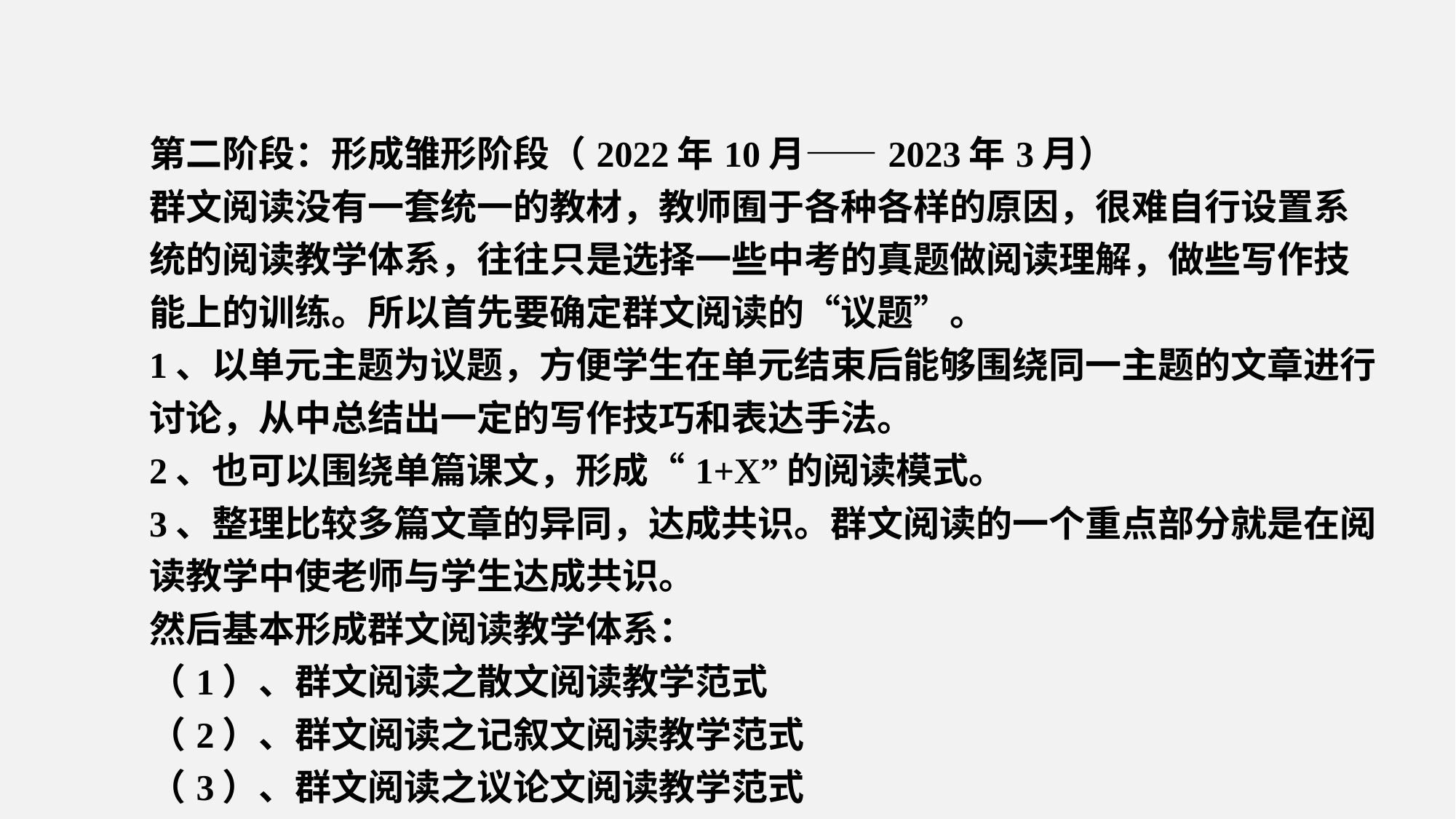

| 第二阶段：形成雏形阶段（2022年10月——2023年3月） 群文阅读没有一套统一的教材，教师囿于各种各样的原因，很难自行设置系统的阅读教学体系，往往只是选择一些中考的真题做阅读理解，做些写作技能上的训练。所以首先要确定群文阅读的“议题”。 1、以单元主题为议题，方便学生在单元结束后能够围绕同一主题的文章进行讨论，从中总结出一定的写作技巧和表达手法。 2、也可以围绕单篇课文，形成“1+X”的阅读模式。 3、整理比较多篇文章的异同，达成共识。群文阅读的一个重点部分就是在阅读教学中使老师与学生达成共识。 然后基本形成群文阅读教学体系： （1）、群文阅读之散文阅读教学范式 （2）、群文阅读之记叙文阅读教学范式 （3）、群文阅读之议论文阅读教学范式 （4）、群文阅读之诗歌阅读教学范式 |
| --- |